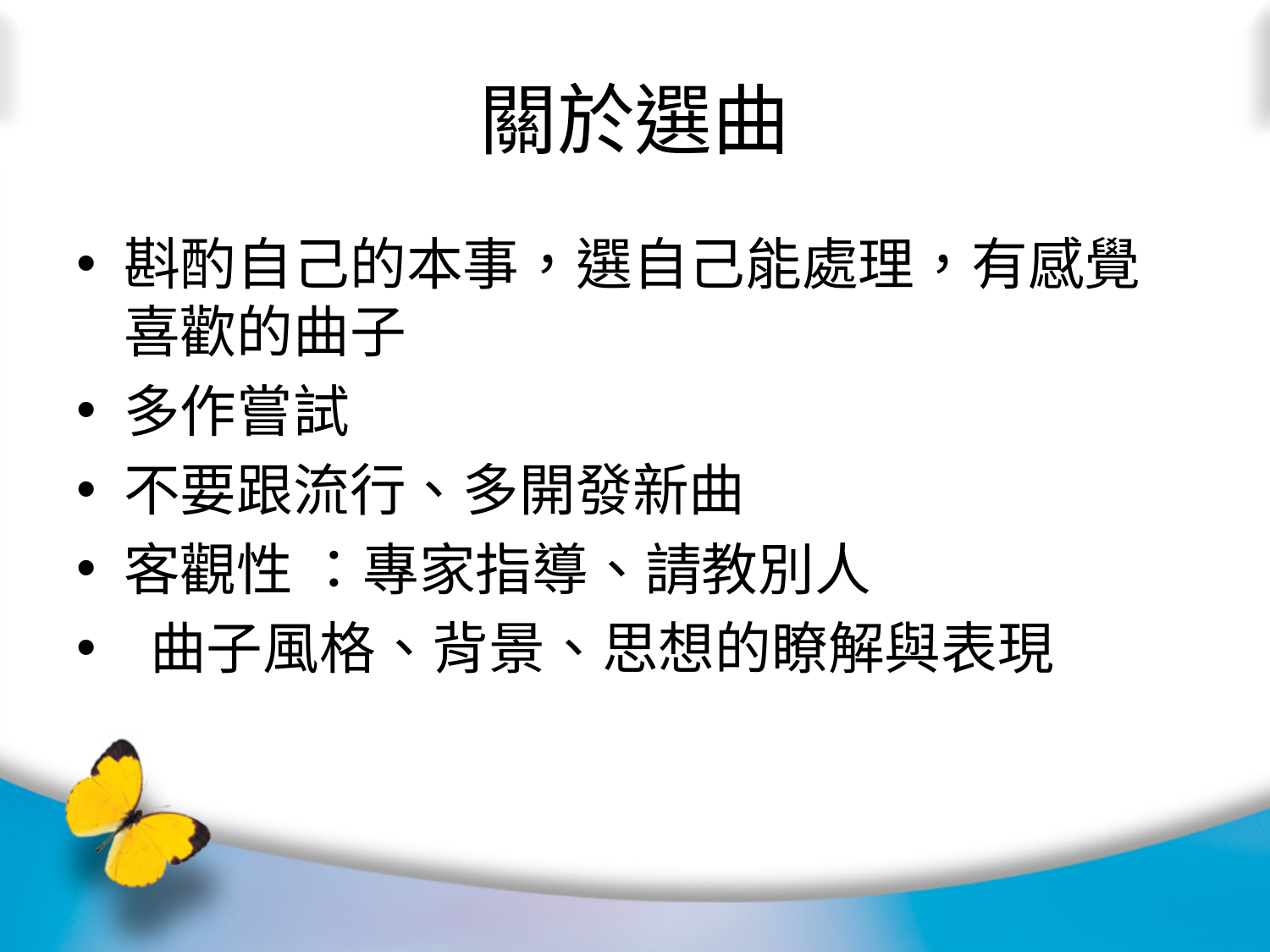

# 關於選曲
斟酌自己的本事，選自己能處理，有感覺喜歡的曲子
多作嘗試
不要跟流行、多開發新曲
客觀性 ：專家指導、請教別人
 曲子風格、背景、思想的瞭解與表現